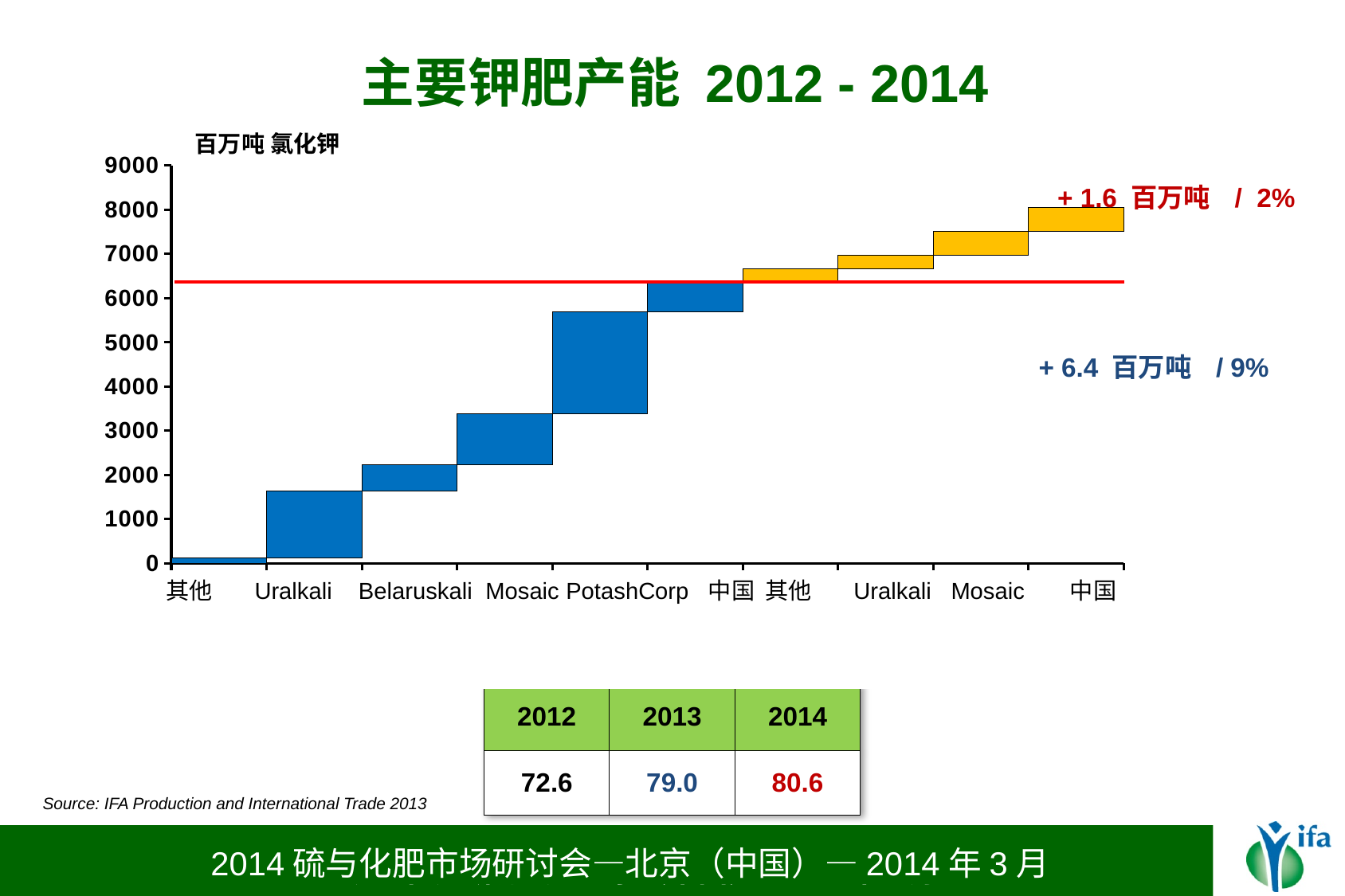

# 主要钾肥产能 2012 - 2014
百万吨 氯化钾

### Chart

| Category |  |  |
|---|---|---|
| Other | 0.0 | 128.0 |
| Uralkali | 128.0 | 1500.0 |
| Belaruskali | 1628.0 | 600.0 |
| Mosaic | 2228.0 | 1147.5409836065573 |
| PotashCorp | 3375.5409836065573 | 2314.754098360653 |
| China | 5690.295081967213 | 700.0 |
| Other | 6390.295081967213 | 276.72131147540915 |
| Uralkali | 6667.016393442629 | 300.0 |
| Mosaic | 6967.016393442629 | 540.9836065573783 |
| China | 7508.000000000001 | 533.3333333333336 |
+ 1.6 百万吨   /  2%
+ 6.4 百万吨   / 9%
其他       Uralkali    Belaruskali  Mosaic PotashCorp  中国  其他       Uralkali   Mosaic      中国

| 2012 | 2013 | 2014 |
| --- | --- | --- |
| 72.6 | 79.0 | 80.6 |
Source: IFA Production and International Trade 2013